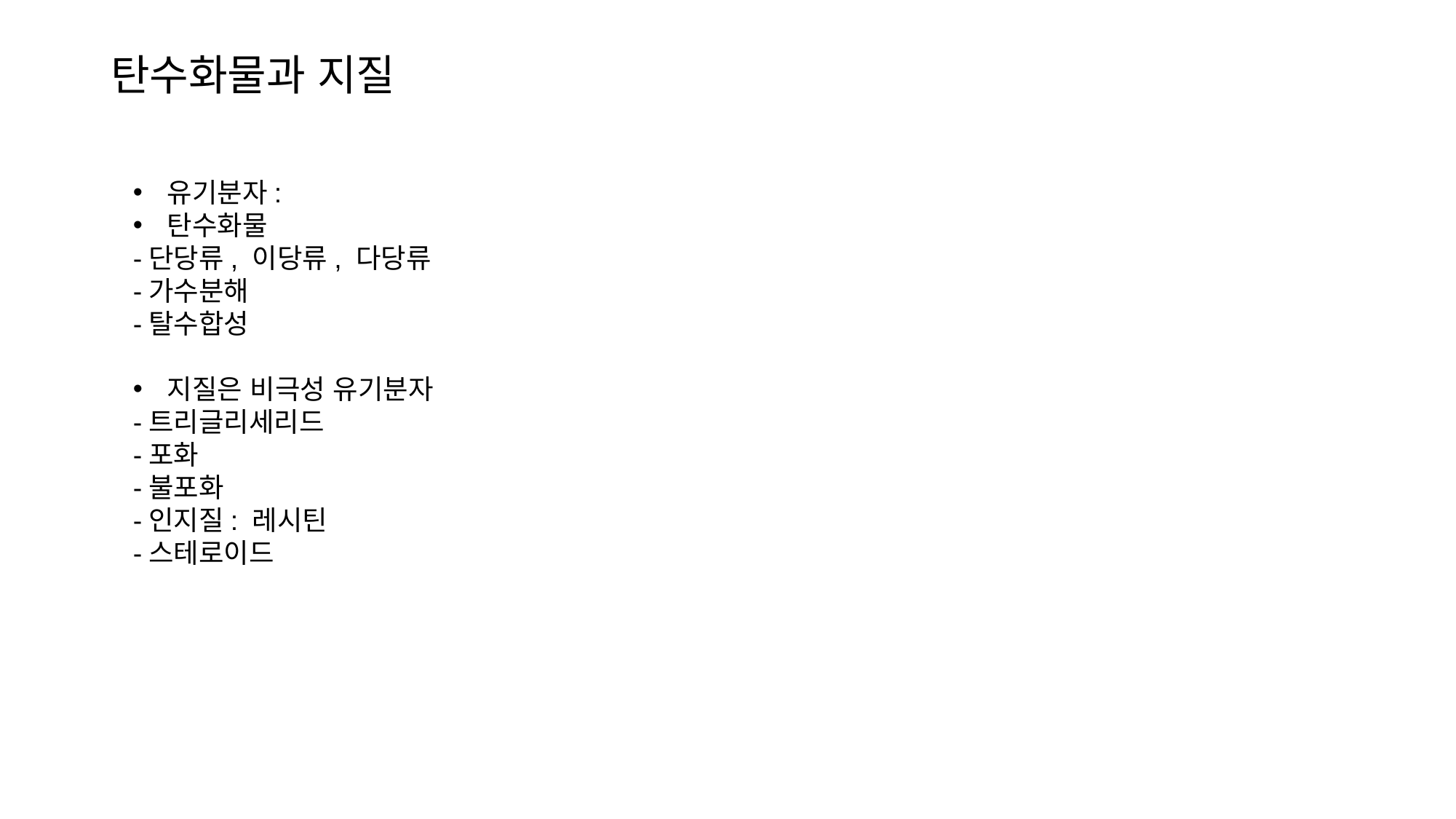

탄수화물과 지질

유기분자:
탄수화물
-단당류, 이당류, 다당류
-가수분해
-탈수합성

지질은 비극성 유기분자
-트리글리세리드
-포화
-불포화
-인지질: 레시틴
-스테로이드